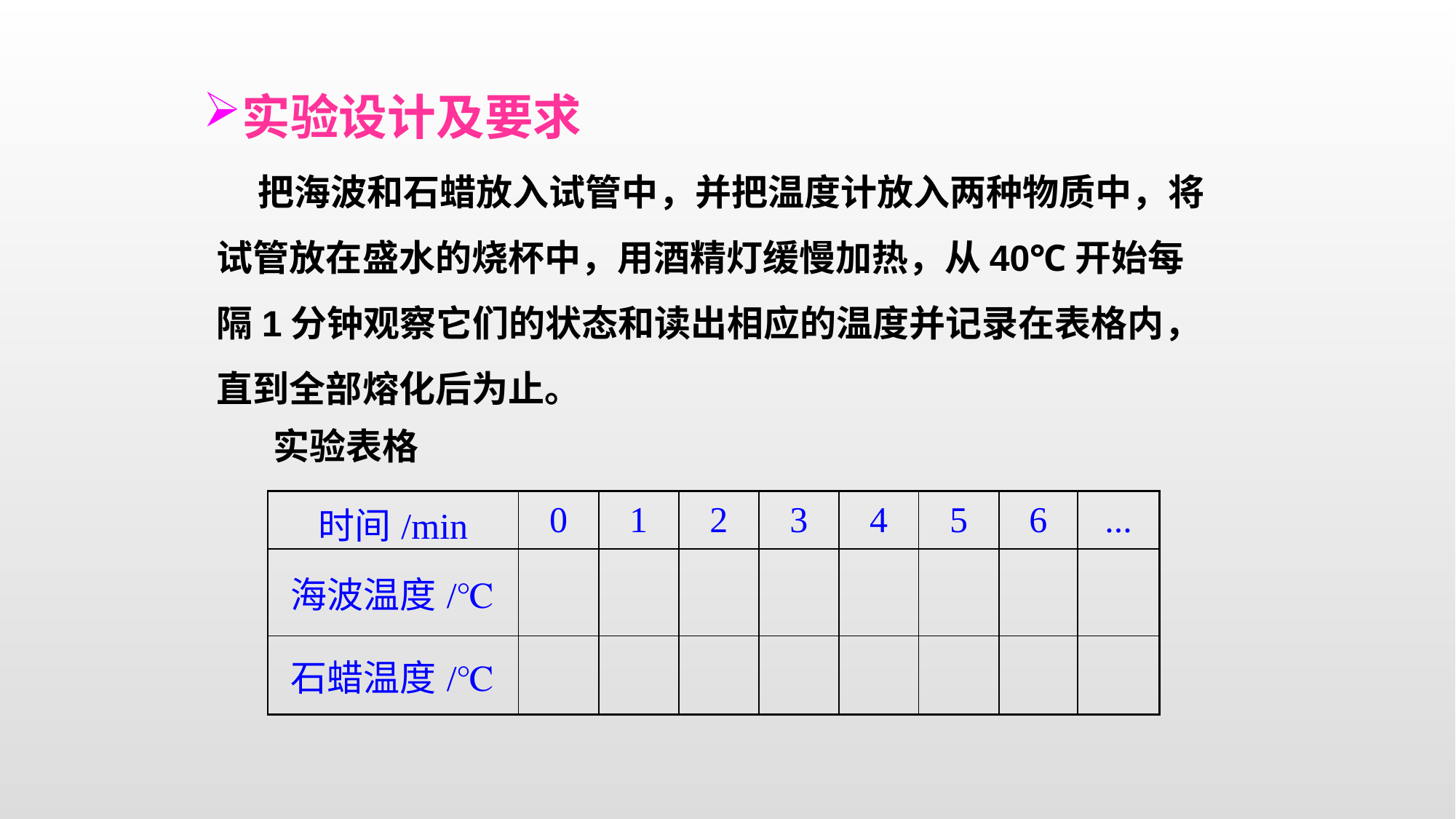

实验设计及要求

    把海波和石蜡放入试管中，并把温度计放入两种物质中，将试管放在盛水的烧杯中，用酒精灯缓慢加热，从40℃开始每隔1分钟观察它们的状态和读出相应的温度并记录在表格内，直到全部熔化后为止。
实验表格
| 时间/min | 0 | 1 | 2 | 3 | 4 | 5 | 6 | ... |
| --- | --- | --- | --- | --- | --- | --- | --- | --- |
| 海波温度/℃ |  |  |  |  |  |  |  |  |
| 石蜡温度/℃ |  |  |  |  |  |  |  |  |